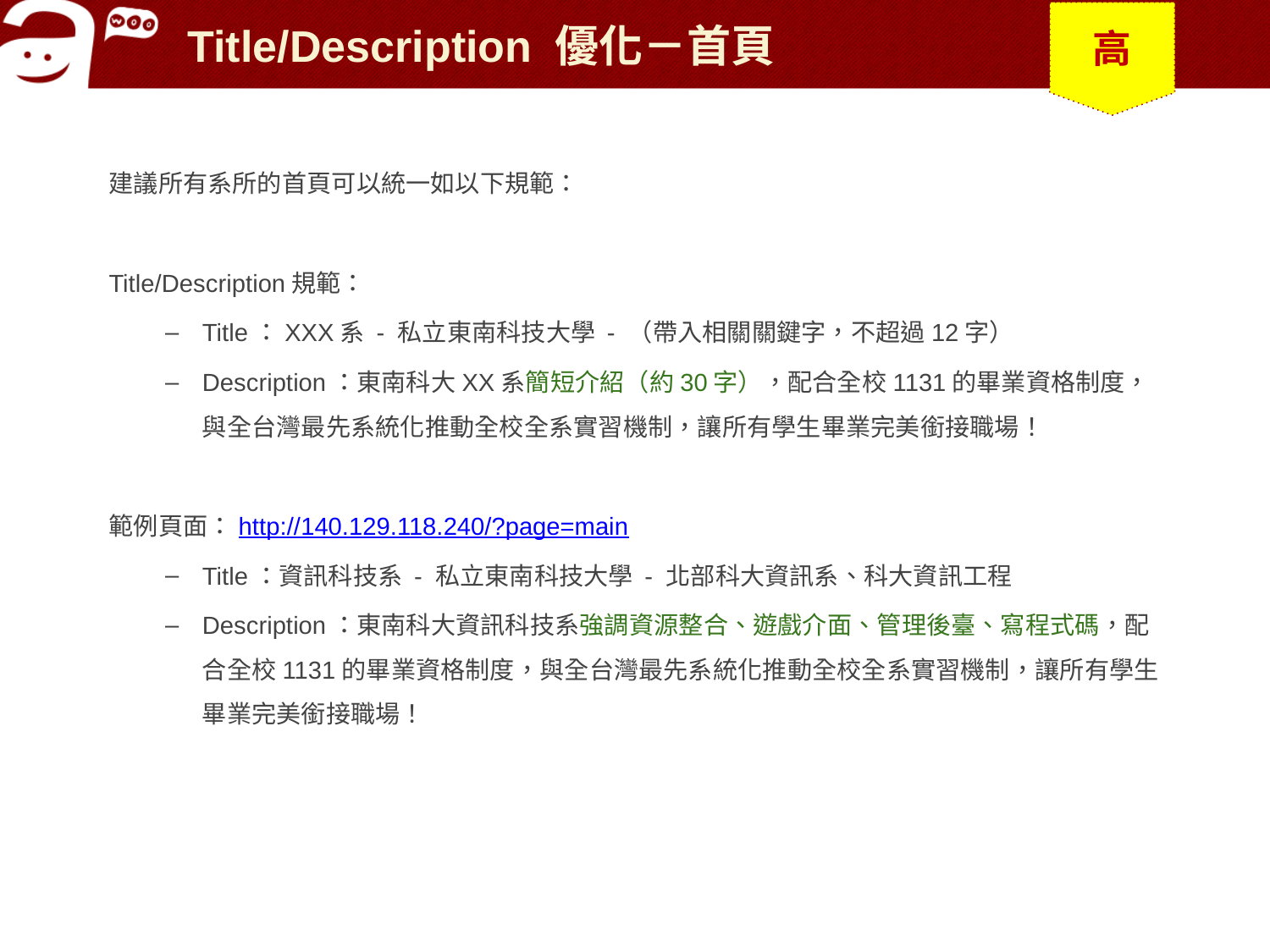

# Title/Description 優化－首頁

高
建議所有系所的首頁可以統一如以下規範：

Title/Description規範：
Title：XXX系 - 私立東南科技大學 - （帶入相關關鍵字，不超過12字）
Description：東南科大XX系簡短介紹（約30字），配合全校1131的畢業資格制度，與全台灣最先系統化推動全校全系實習機制，讓所有學生畢業完美銜接職場！

範例頁面：http://140.129.118.240/?page=main
Title：資訊科技系 - 私立東南科技大學 - 北部科大資訊系、科大資訊工程
Description：東南科大資訊科技系強調資源整合、遊戲介面、管理後臺、寫程式碼，配合全校1131的畢業資格制度，與全台灣最先系統化推動全校全系實習機制，讓所有學生畢業完美銜接職場！